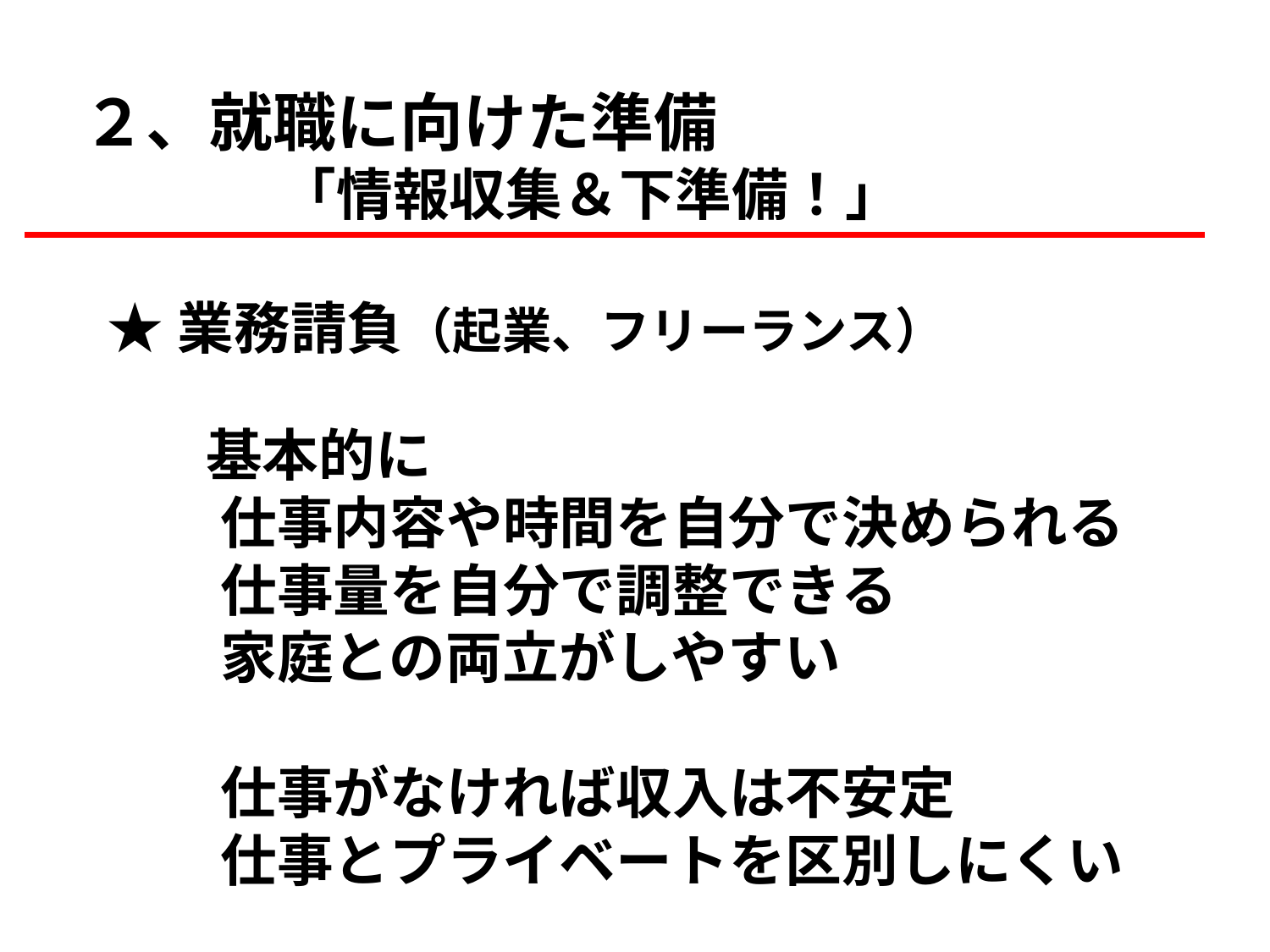

２、就職に向けた準備
　　　　「情報収集＆下準備！」

★業務請負（起業、フリーランス）

　　基本的に
　　仕事内容や時間を自分で決められる
　　仕事量を自分で調整できる
　　家庭との両立がしやすい

　　仕事がなければ収入は不安定
　　仕事とプライベートを区別しにくい